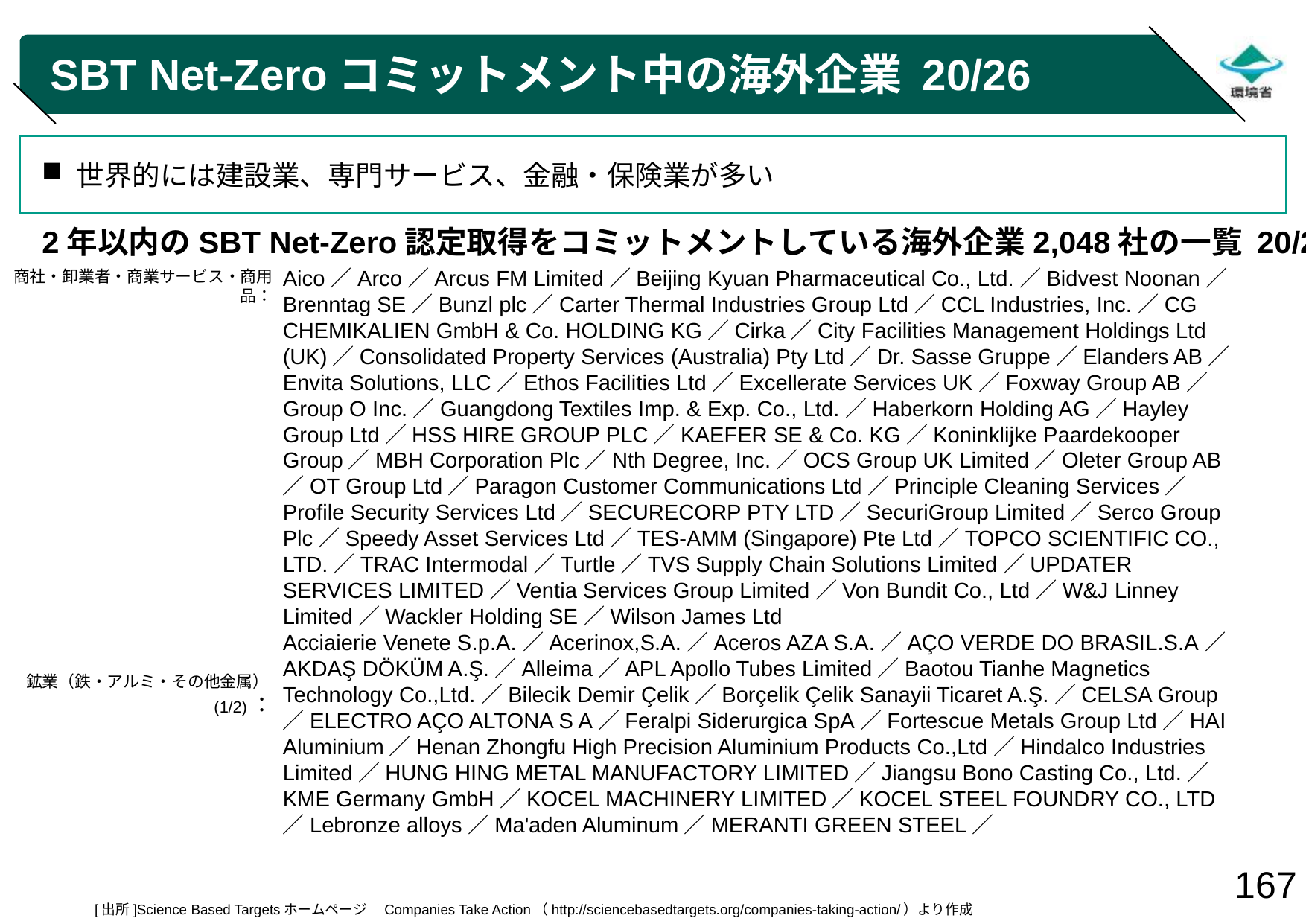

# SBT Net-Zeroコミットメント中の海外企業 20/26
世界的には建設業、専門サービス、金融・保険業が多い
2年以内のSBT Net-Zero認定取得をコミットメントしている海外企業2,048社の一覧 20/26
Aico／Arco／Arcus FM Limited／Beijing Kyuan Pharmaceutical Co., Ltd.／Bidvest Noonan／Brenntag SE／Bunzl plc／Carter Thermal Industries Group Ltd／CCL Industries, Inc.／CG CHEMIKALIEN GmbH & Co. HOLDING KG／Cirka／City Facilities Management Holdings Ltd (UK)／Consolidated Property Services (Australia) Pty Ltd／Dr. Sasse Gruppe／Elanders AB／Envita Solutions, LLC／Ethos Facilities Ltd／Excellerate Services UK／Foxway Group AB／Group O Inc.／Guangdong Textiles Imp. & Exp. Co., Ltd.／Haberkorn Holding AG／Hayley Group Ltd／HSS HIRE GROUP PLC／KAEFER SE & Co. KG／Koninklijke Paardekooper Group／MBH Corporation Plc／Nth Degree, Inc.／OCS Group UK Limited／Oleter Group AB／OT Group Ltd／Paragon Customer Communications Ltd／Principle Cleaning Services／Profile Security Services Ltd／SECURECORP PTY LTD／SecuriGroup Limited／Serco Group Plc／Speedy Asset Services Ltd／TES-AMM (Singapore) Pte Ltd／TOPCO SCIENTIFIC CO., LTD.／TRAC Intermodal／Turtle／TVS Supply Chain Solutions Limited／UPDATER SERVICES LIMITED／Ventia Services Group Limited／Von Bundit Co., Ltd／W&J Linney Limited／Wackler Holding SE／Wilson James Ltd
Acciaierie Venete S.p.A.／Acerinox,S.A.／Aceros AZA S.A.／AÇO VERDE DO BRASIL.S.A／AKDAŞ DÖKÜM A.Ş.／Alleima／APL Apollo Tubes Limited／Baotou Tianhe Magnetics Technology Co.,Ltd.／Bilecik Demir Çelik／Borçelik Çelik Sanayii Ticaret A.Ş.／CELSA Group／ELECTRO AÇO ALTONA S A／Feralpi Siderurgica SpA／Fortescue Metals Group Ltd／HAI Aluminium／Henan Zhongfu High Precision Aluminium Products Co.,Ltd／Hindalco Industries Limited／HUNG HING METAL MANUFACTORY LIMITED／Jiangsu Bono Casting Co., Ltd.／KME Germany GmbH／KOCEL MACHINERY LIMITED／KOCEL STEEL FOUNDRY CO., LTD／Lebronze alloys／Ma'aden Aluminum／MERANTI GREEN STEEL／
商社・卸業者・商業サービス・商用品：

鉱業（鉄・アルミ・その他金属）(1/2)：

[出所]Science Based Targetsホームページ　Companies Take Action（http://sciencebasedtargets.org/companies-taking-action/）より作成